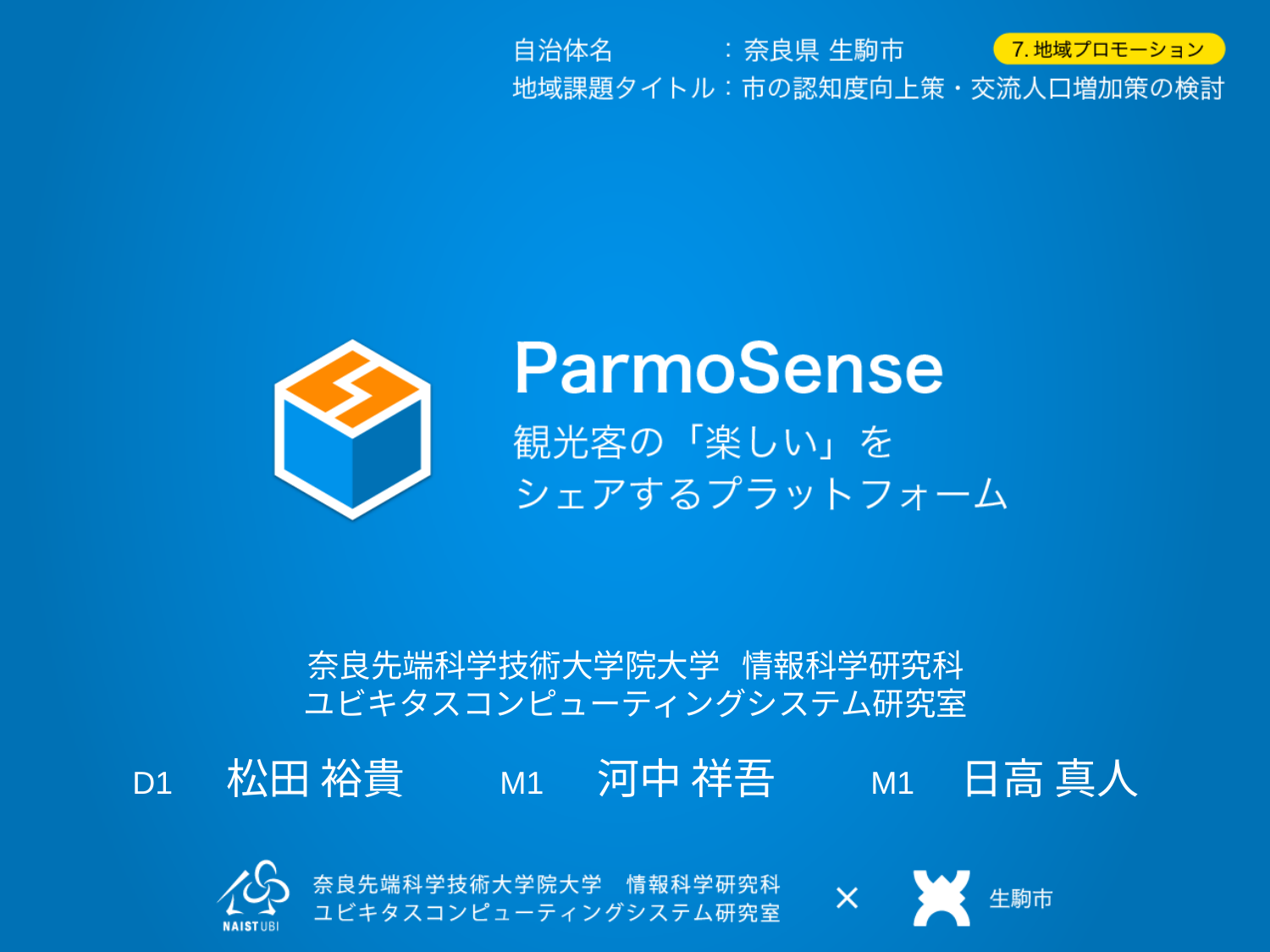

奈良先端科学技術大学院大学   情報科学研究科
ユビキタスコンピューティングシステム研究室
D1   松田 裕貴　　M1   河中 祥吾　　M1   日高 真人